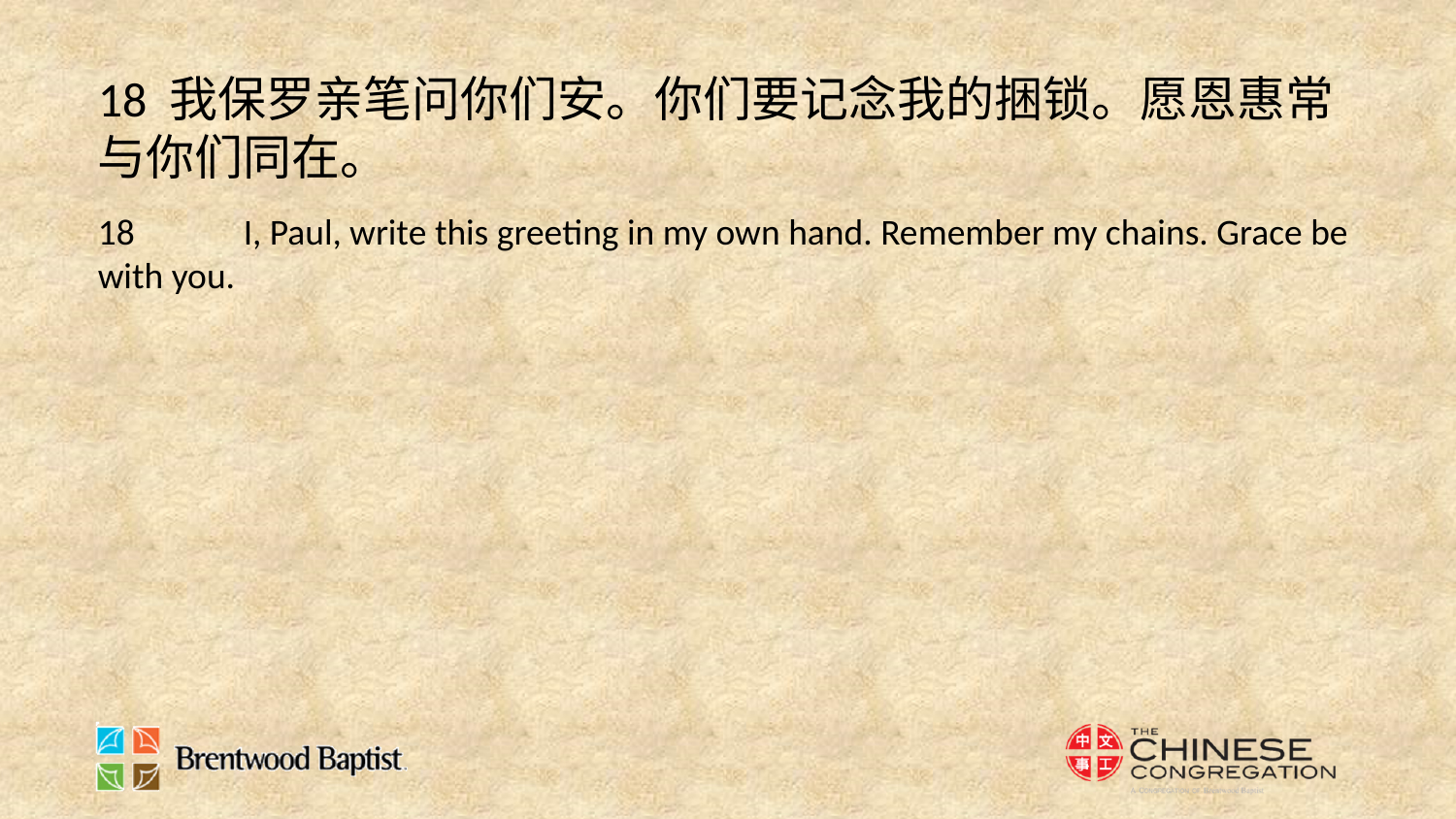

18 我保罗亲笔问你们安。你们要记念我的捆锁。愿恩惠常与你们同在。

18 	I, Paul, write this greeting in my own hand. Remember my chains. Grace be with you.